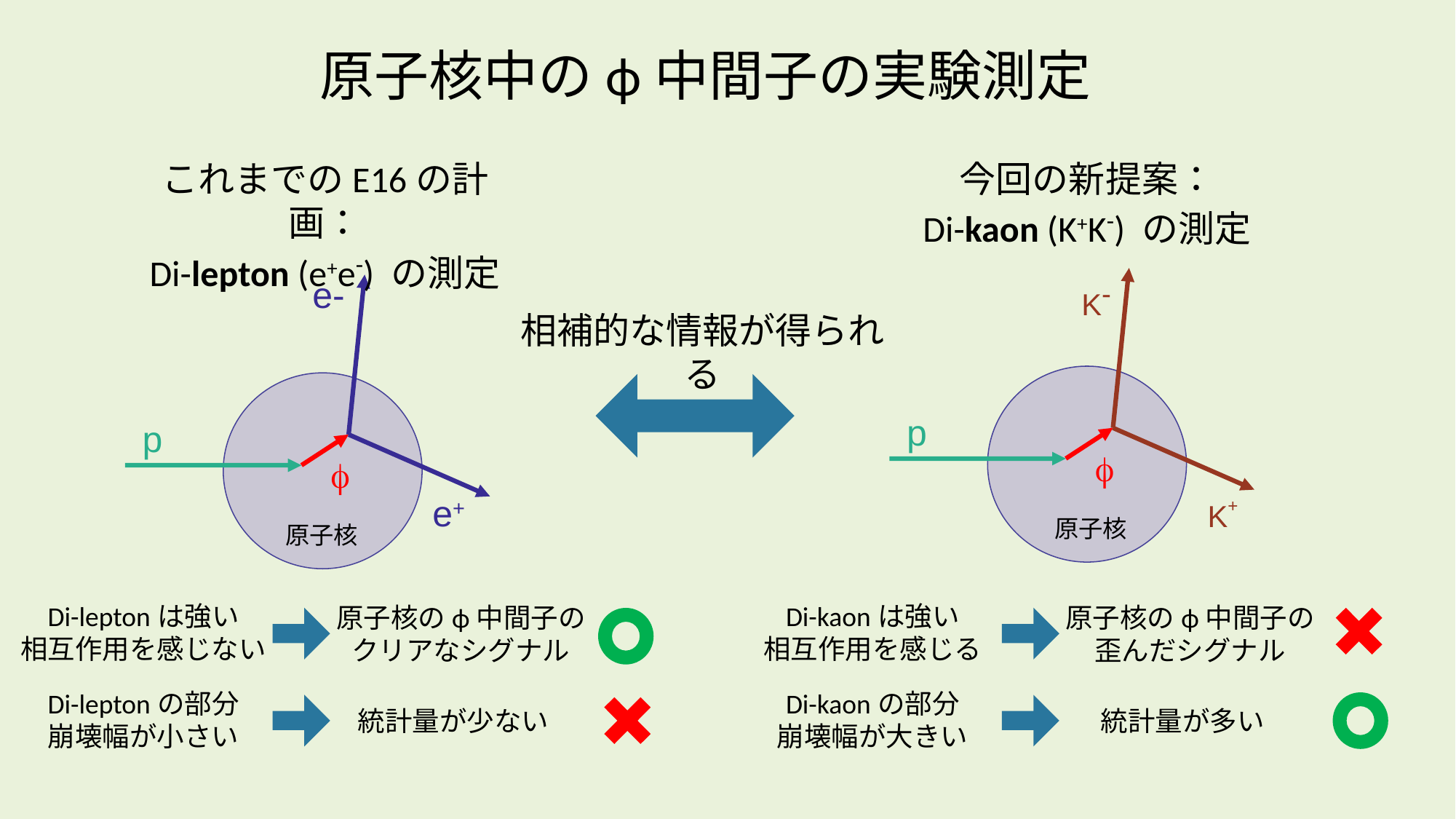

原子核中のϕ中間子の実験測定
今回の新提案：
Di-kaon (K+K-) の測定
これまでのE16の計画：
Di-lepton (e+e-) の測定
K-

p

φ

K+
e-

p

φ

e+
相補的な情報が得られる

原子核
原子核
Di-leptonは強い
相互作用を感じない
Di-kaonは強い
相互作用を感じる
原子核のϕ中間子のクリアなシグナル
原子核のϕ中間子の歪んだシグナル

Di-leptonの部分
崩壊幅が小さい
Di-kaonの部分
崩壊幅が大きい

統計量が少ない
統計量が多い